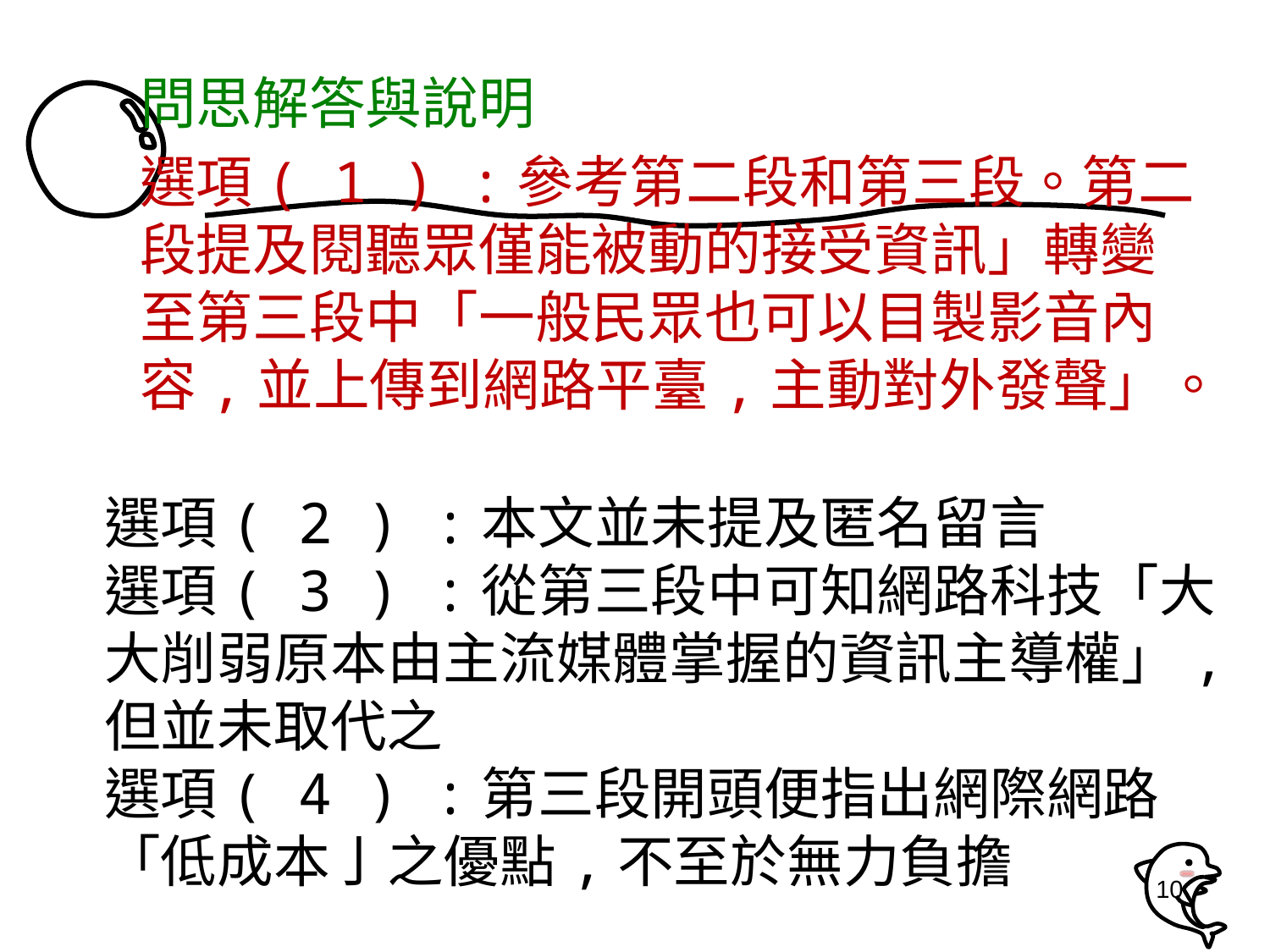

問思解答與說明
選項( 1 ) :參考第二段和第三段。第二段提及閱聽眾僅能被動的接受資訊」轉變至第三段中「一般民眾也可以目製影音內容,並上傳到網路平臺,主動對外發聲」。
# 選項( 2 ) :本文並未提及匿名留言 選項( 3 ) :從第三段中可知網路科技「大大削弱原本由主流媒體掌握的資訊主導權」,但並未取代之 選項( 4 ) :第三段開頭便指出網際網路「低成本亅之優點,不至於無力負擔
10